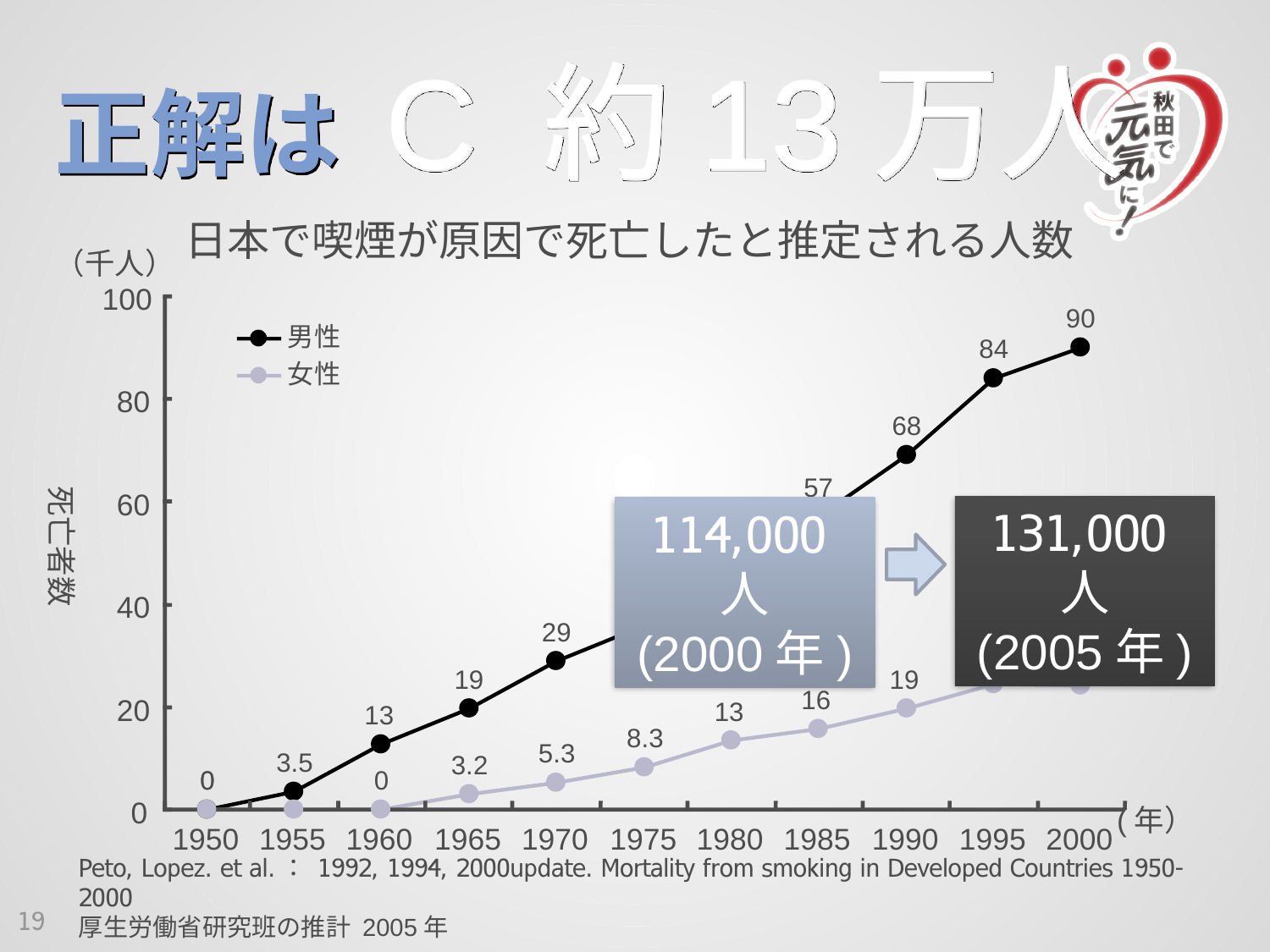

# 正解は C 約13万人
日本で喫煙が原因で死亡したと推定される人数
（千人）
100

90
男性

84

女性

80

68
57
死亡者数
60

47
36
40

29
25
24
19
19

16

20
13
13

8.3
5.3
3.5
3.2
0
0
0
0
(年）

1950
1955
1960
1965
1970
1975
1980
1985
1990
1995
2000
131,000人
(2005年)
114,000人
(2000年)

Peto, Lopez. et al.： 1992, 1994, 2000update. Mortality from smoking in Developed Countries 1950-2000
厚生労働省研究班の推計 2005年
19